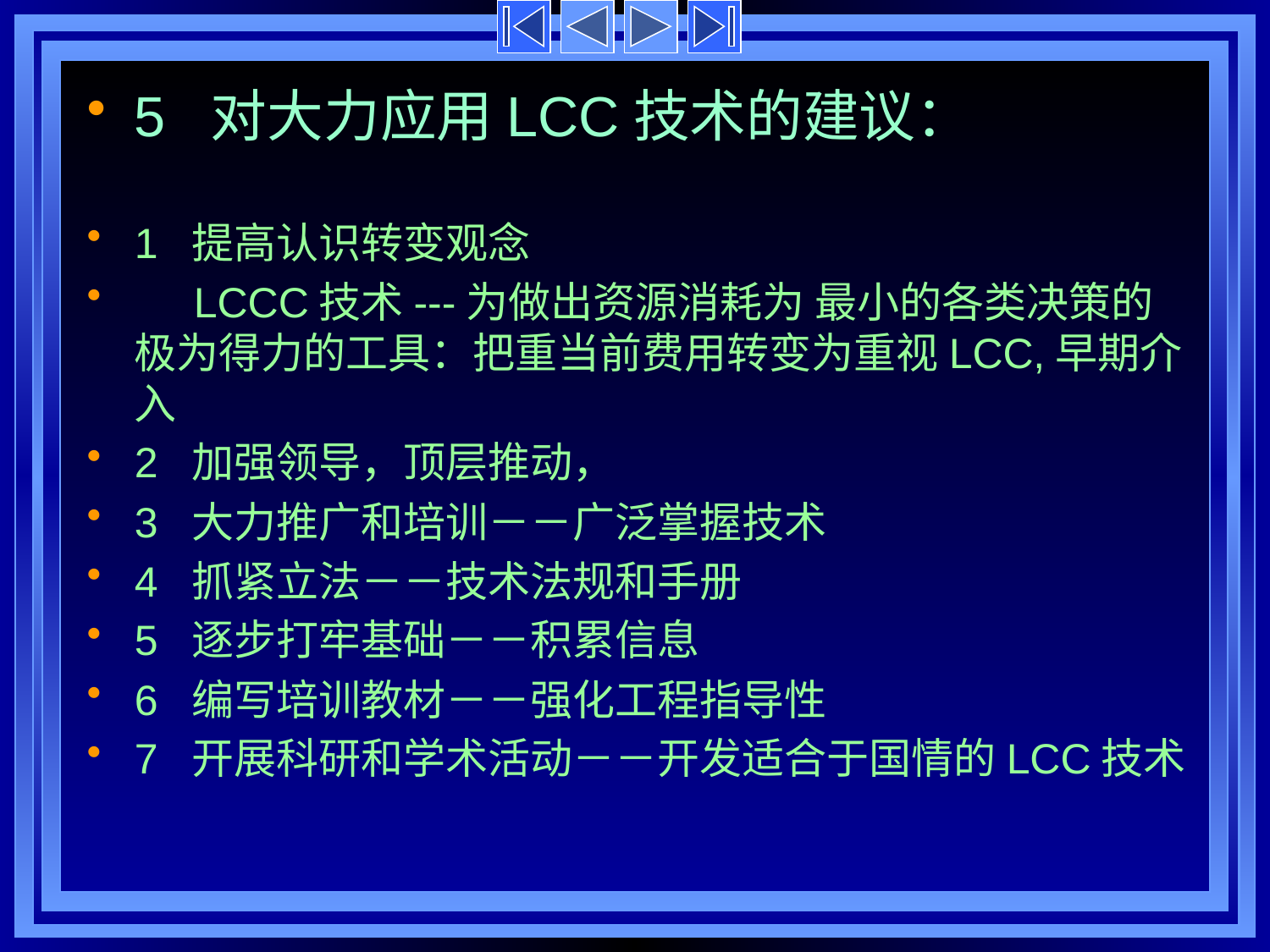

5  对大力应用LCC技术的建议：

1  提高认识转变观念
     LCCC技术---为做出资源消耗为 最小的各类决策的极为得力的工具：把重当前费用转变为重视LCC,早期介入
2  加强领导，顶层推动，
3  大力推广和培训－－广泛掌握技术
4  抓紧立法－－技术法规和手册
5  逐步打牢基础－－积累信息
6  编写培训教材－－强化工程指导性
7  开展科研和学术活动－－开发适合于国情的LCC技术
#